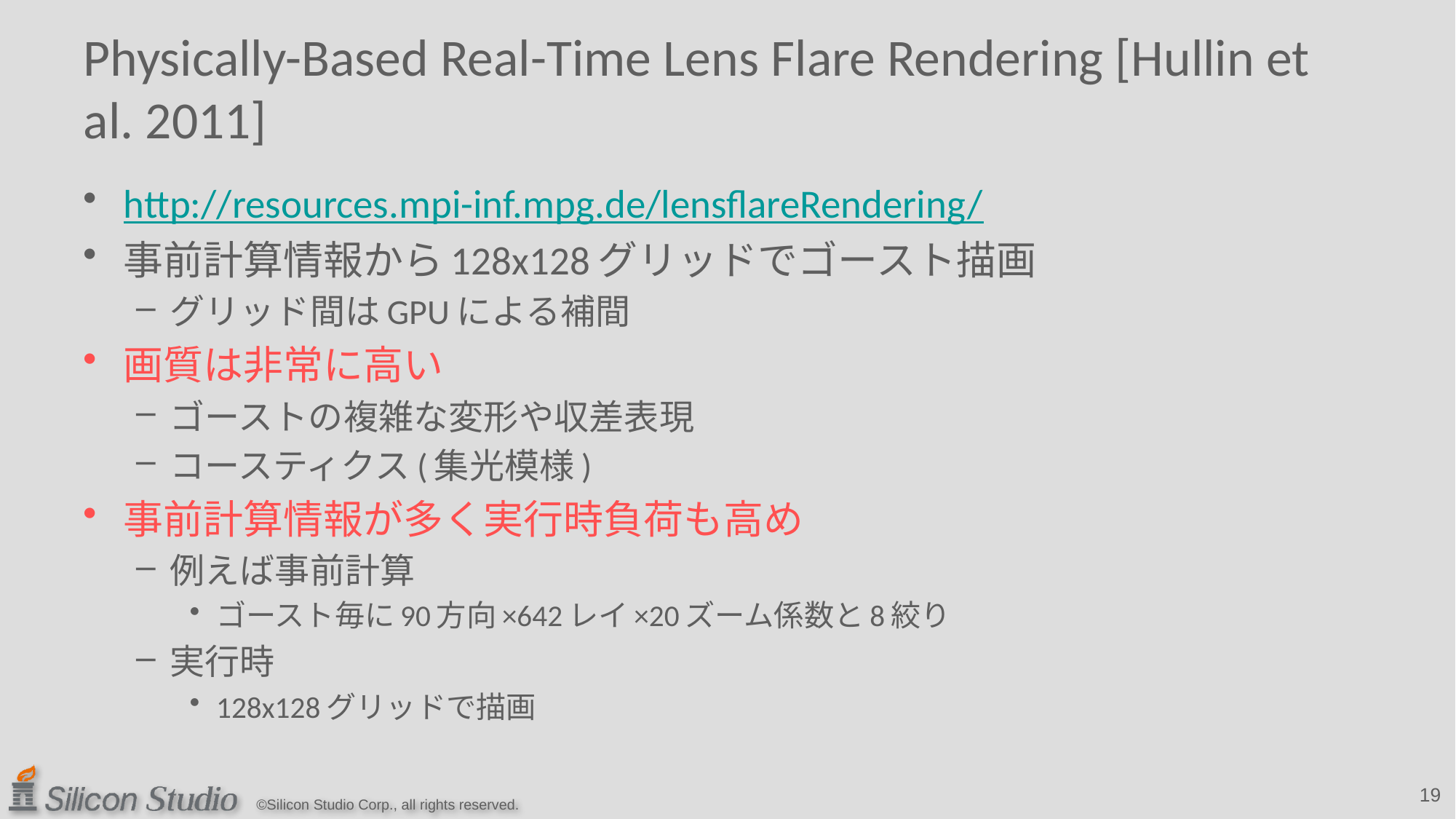

# Physically-Based Real-Time Lens Flare Rendering [Hullin et al. 2011]
http://resources.mpi-inf.mpg.de/lensflareRendering/
事前計算情報から128x128グリッドでゴースト描画
グリッド間はGPUによる補間
画質は非常に高い
ゴーストの複雑な変形や収差表現
コースティクス(集光模様)
事前計算情報が多く実行時負荷も高め
例えば事前計算
ゴースト毎に90方向×642レイ×20ズーム係数と8絞り
実行時
128x128グリッドで描画
19